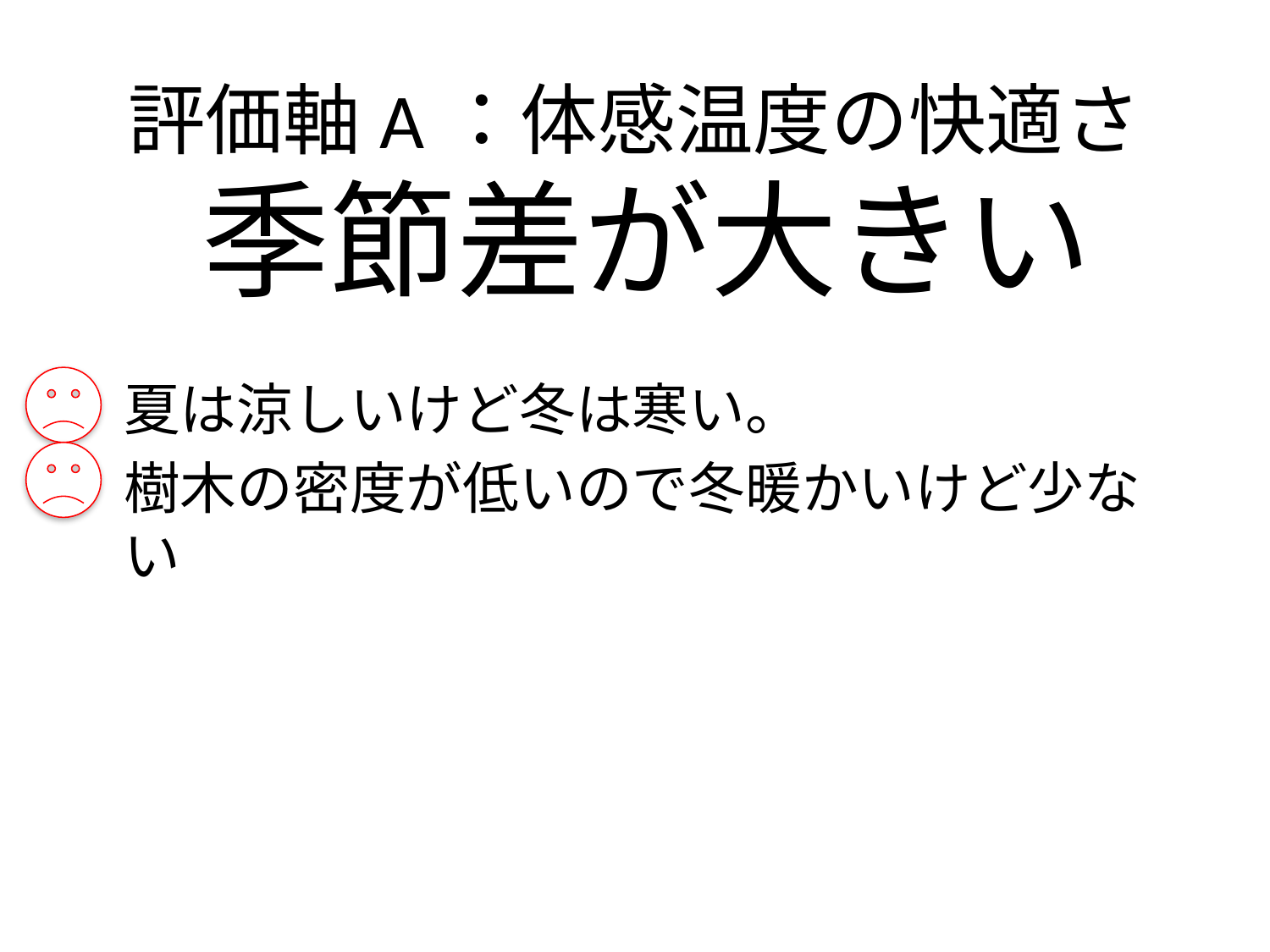

# 評価軸A：体感温度の快適さ
季節差が大きい

夏は涼しいけど冬は寒い。
樹木の密度が低いので冬暖かいけど少ない